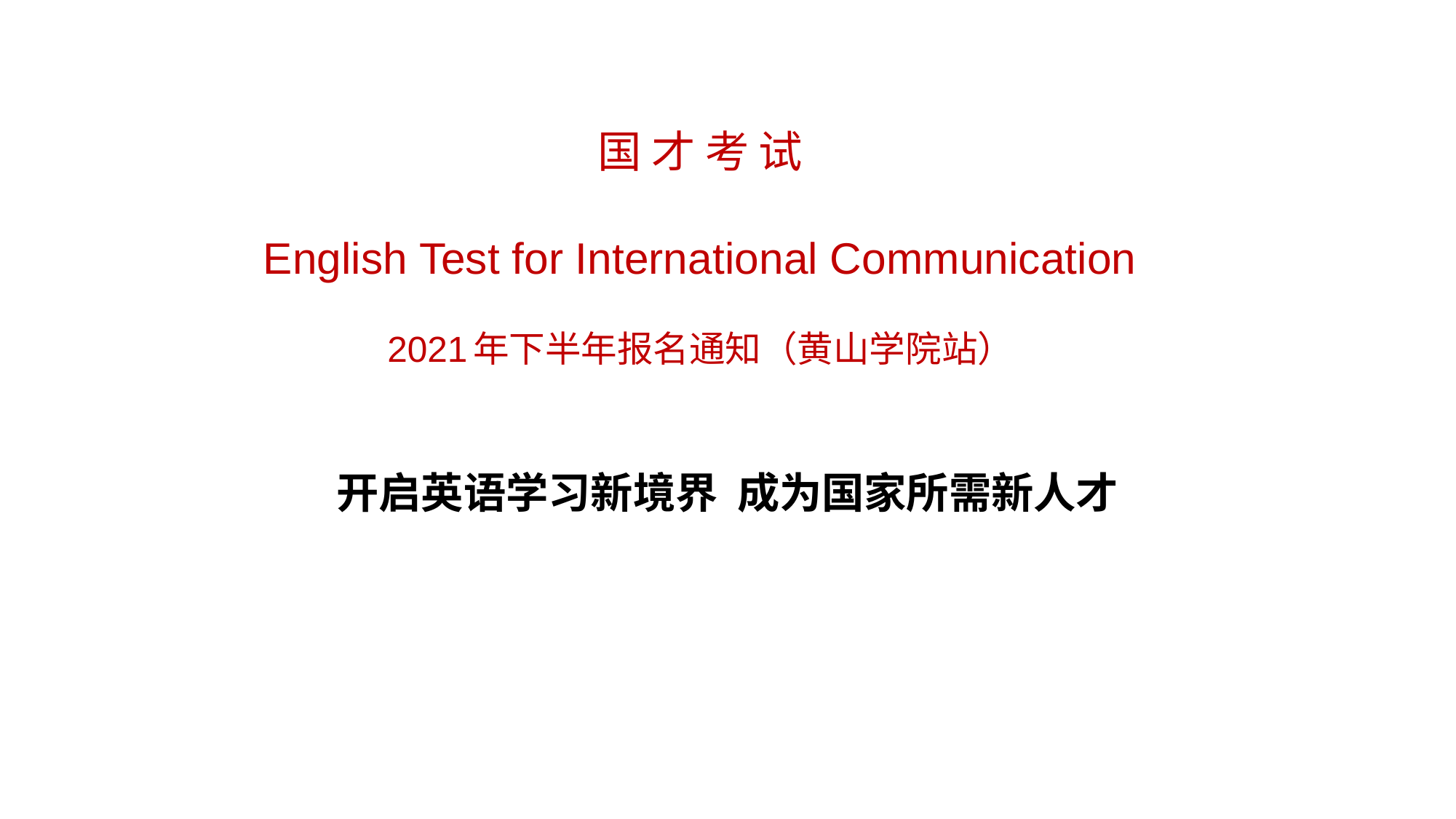

国 才 考 试
English Test for International Communication

2021年下半年报名通知（黄山学院站）
开启英语学习新境界  成为国家所需新人才